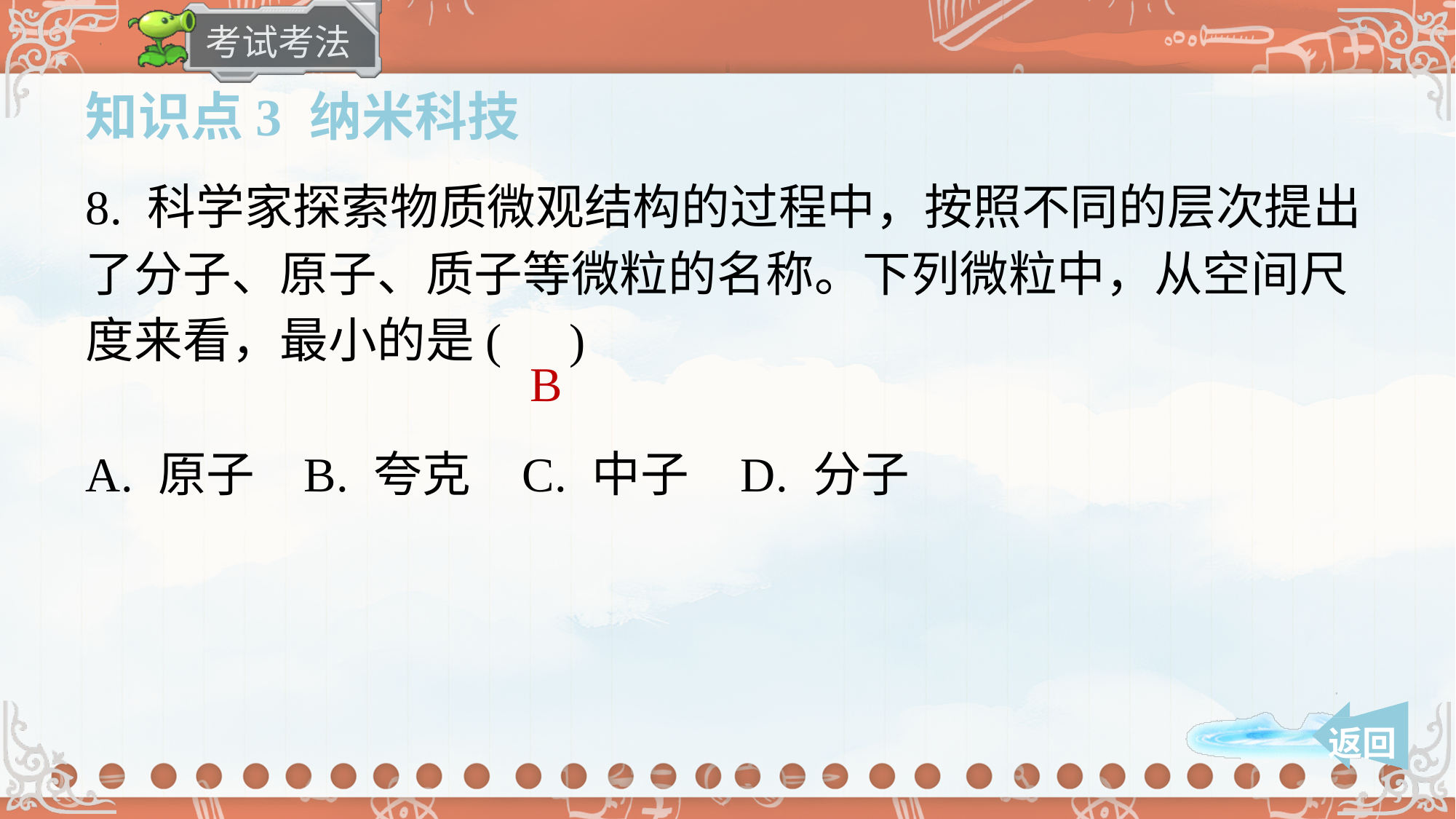

知识点3 纳米科技
8. 科学家探索物质微观结构的过程中，按照不同的层次提出
了分子、原子、质子等微粒的名称。下列微粒中，从空间尺
度来看，最小的是(     )
B
A. 原子	B. 夸克	C. 中子	D. 分子
 返回